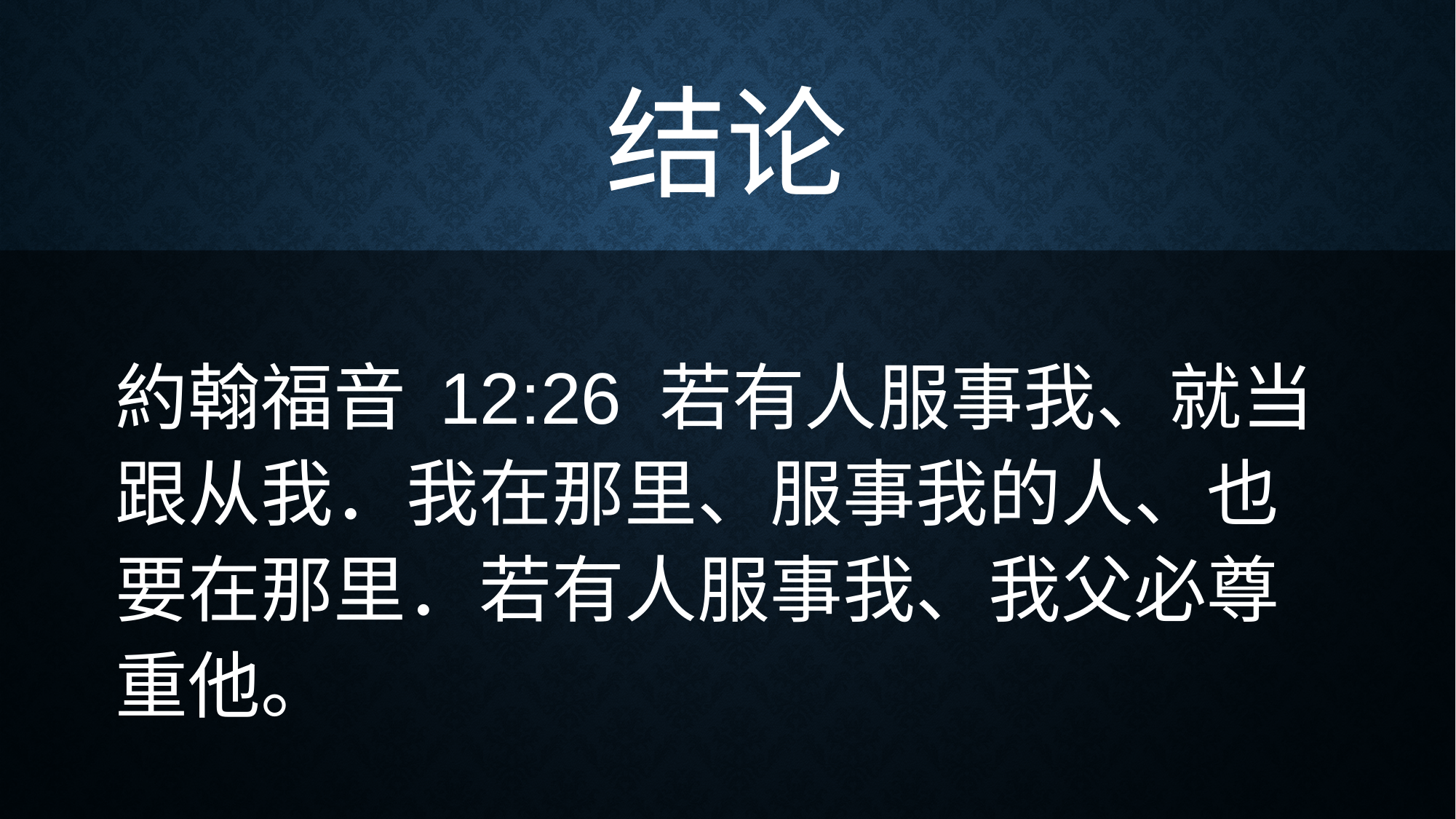

# 结论

約翰福音 12:26 若有人服事我、就当跟从我．我在那里、服事我的人、也要在那里．若有人服事我、我父必尊重他。